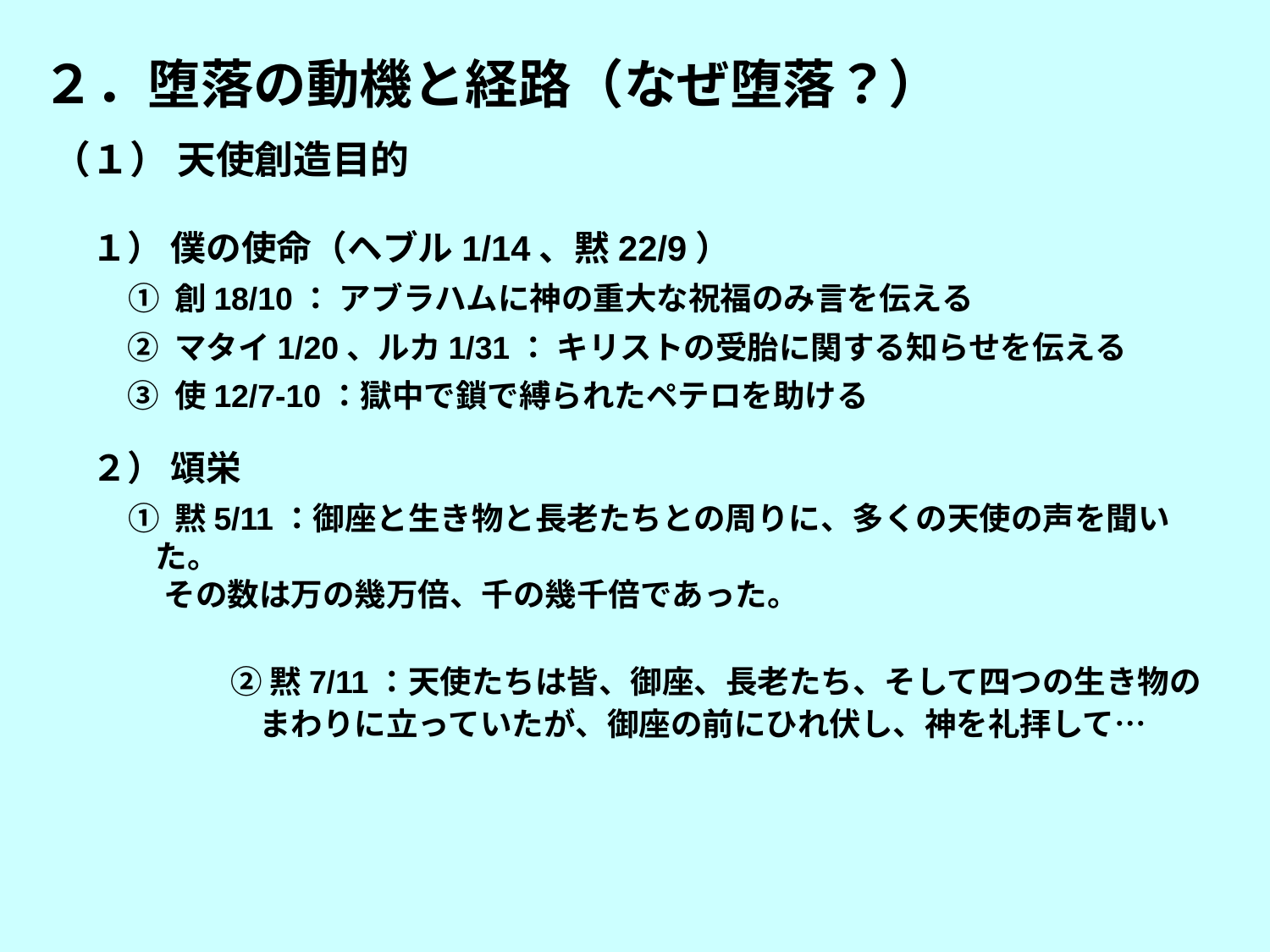

２．堕落の動機と経路（なぜ堕落？）
（１） 天使創造目的
１） 僕の使命（ヘブル1/14、黙22/9）
     ① 創18/10： アブラハムに神の重大な祝福のみ言を伝える
     ② マタイ1/20、ルカ1/31： キリストの受胎に関する知らせを伝える
     ③ 使12/7-10：獄中で鎖で縛られたペテロを助ける
２） 頌栄
     ① 黙5/11：御座と生き物と長老たちとの周りに、多くの天使の声を聞いた。
         その数は万の幾万倍、千の幾千倍であった。

     　　　② 黙7/11：天使たちは皆、御座、長老たち、そして四つの生き物の
        　　　 まわりに立っていたが、御座の前にひれ伏し、神を礼拝して…